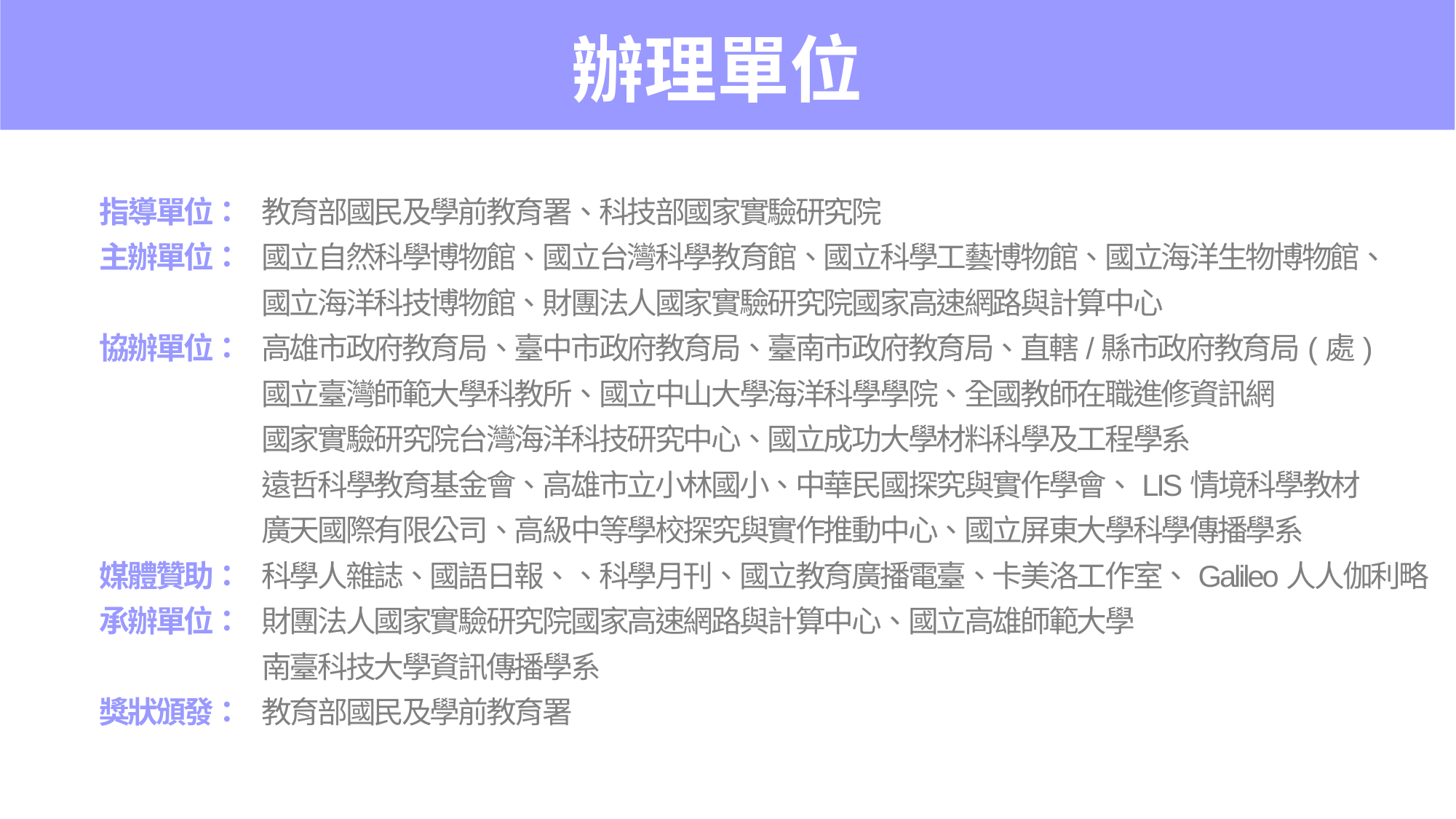

辦理單位
指導單位：
主辦單位：

協辦單位：

媒體贊助：
承辦單位：

獎狀頒發：
教育部國民及學前教育署、科技部國家實驗研究院
國立自然科學博物館、國立台灣科學教育館、國立科學工藝博物館、國立海洋生物博物館、
國立海洋科技博物館、財團法人國家實驗研究院國家高速網路與計算中心
高雄市政府教育局、臺中市政府教育局、臺南市政府教育局、直轄/縣市政府教育局(處)
國立臺灣師範大學科教所、國立中山大學海洋科學學院、全國教師在職進修資訊網
國家實驗研究院台灣海洋科技研究中心、國立成功大學材料科學及工程學系
遠哲科學教育基金會、高雄市立小林國小、中華民國探究與實作學會、LIS情境科學教材
廣天國際有限公司、高級中等學校探究與實作推動中心、國立屏東大學科學傳播學系
科學人雜誌、國語日報、、科學月刊、國立教育廣播電臺、卡美洛工作室、Galileo人人伽利略
財團法人國家實驗研究院國家高速網路與計算中心、國立高雄師範大學
南臺科技大學資訊傳播學系
教育部國民及學前教育署